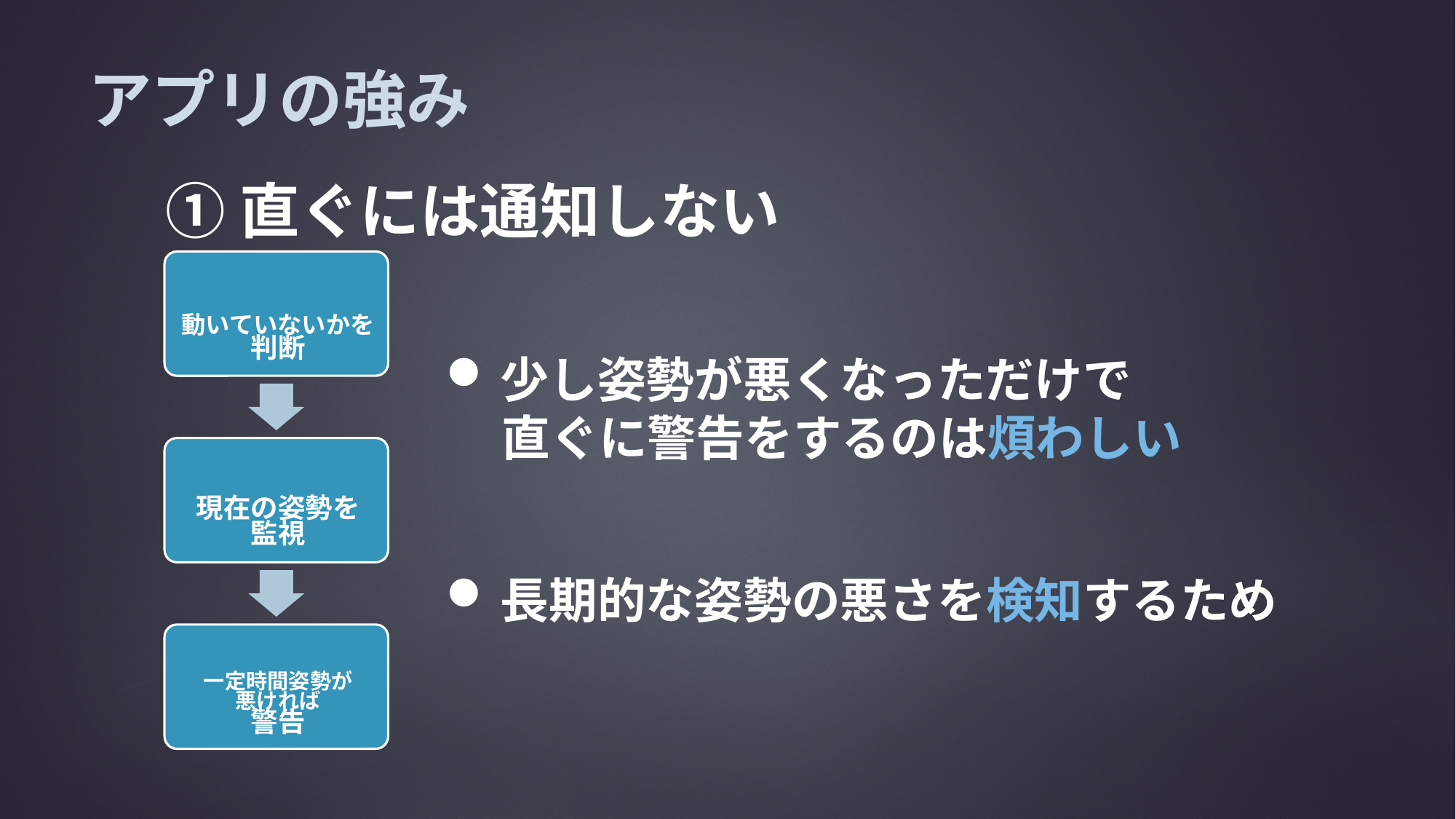

# アプリの強み
①直ぐには通知しない

動いていないかを
判断

現在の姿勢を
監視

一定時間姿勢が
悪ければ
警告
少し姿勢が悪くなっただけで
    直ぐに警告をするのは煩わしい
長期的な姿勢の悪さを検知するため